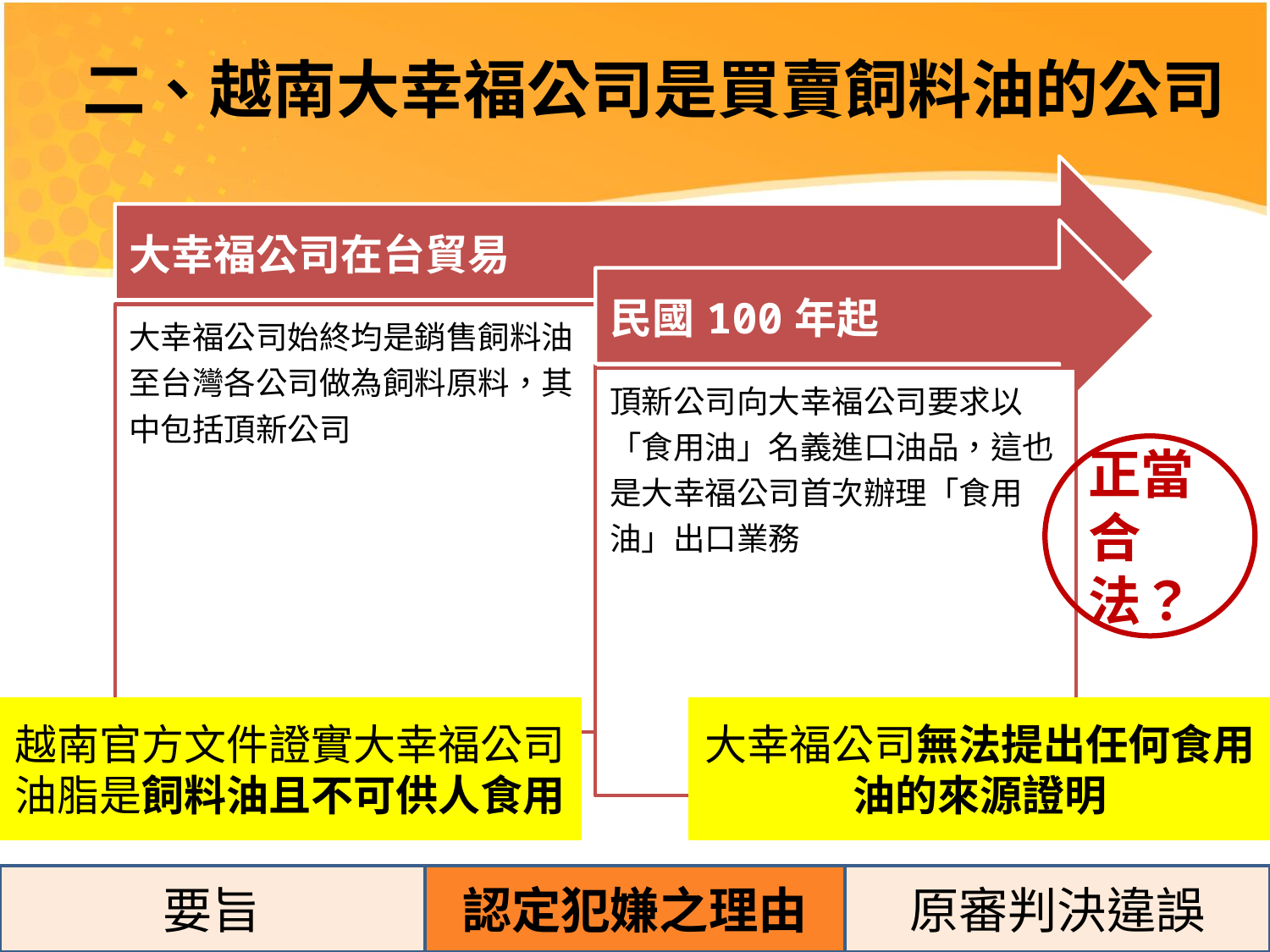

# 二、越南大幸福公司是買賣飼料油的公司
大幸福公司在台貿易
大幸福公司始終均是銷售飼料油至台灣各公司做為飼料原料，其中包括頂新公司
民國100年起
頂新公司向大幸福公司要求以「食用油」名義進口油品，這也是大幸福公司首次辦理「食用油」出口業務
正當合法？
越南官方文件證實大幸福公司油脂是飼料油且不可供人食用
大幸福公司無法提出任何食用油的來源證明